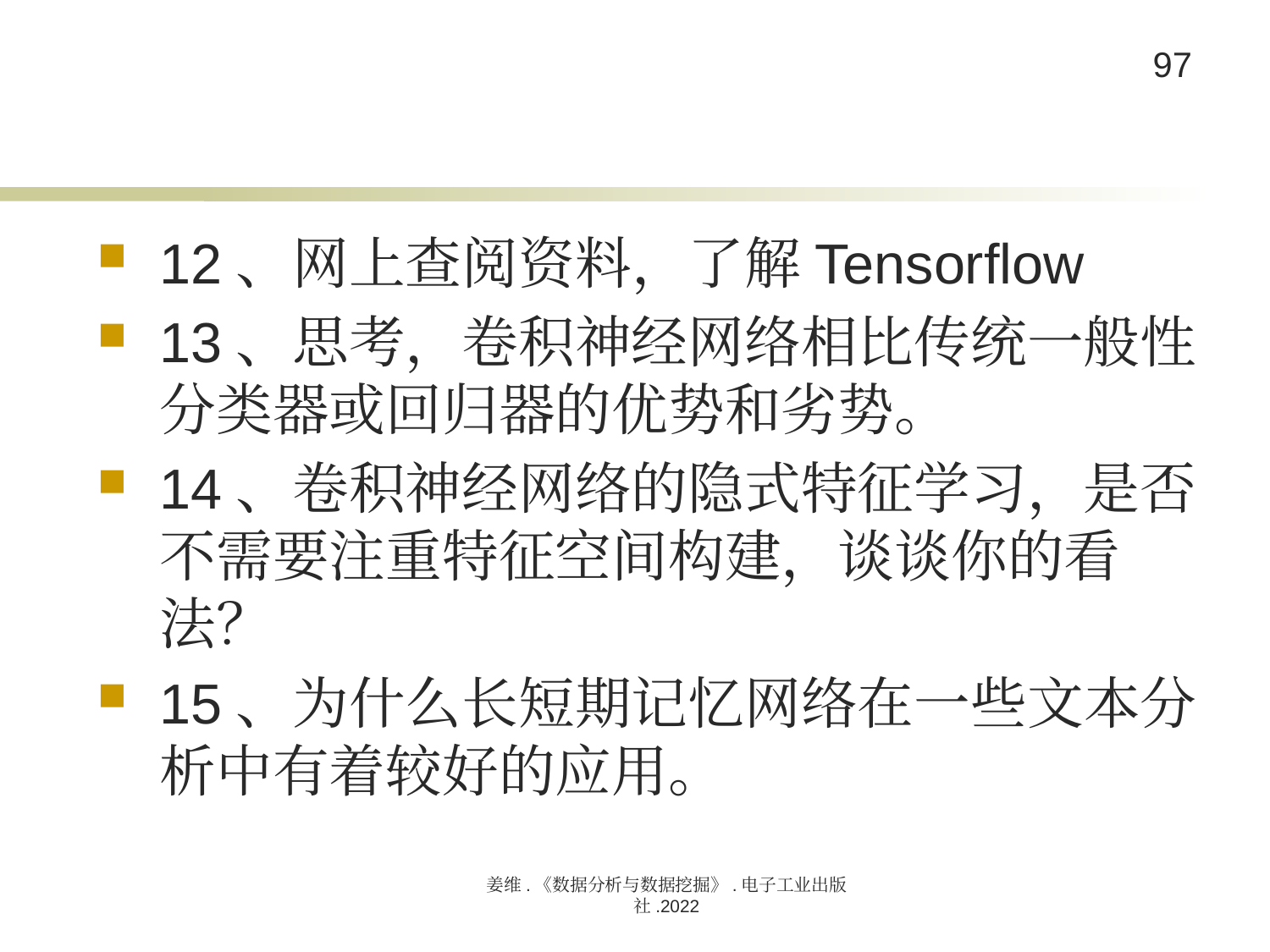

#
12、网上查阅资料，了解Tensorflow
13、思考，卷积神经网络相比传统一般性分类器或回归器的优势和劣势。
14、卷积神经网络的隐式特征学习，是否不需要注重特征空间构建，谈谈你的看法？
15、为什么长短期记忆网络在一些文本分析中有着较好的应用。
姜维.《数据分析与数据挖掘》.电子工业出版社.2022